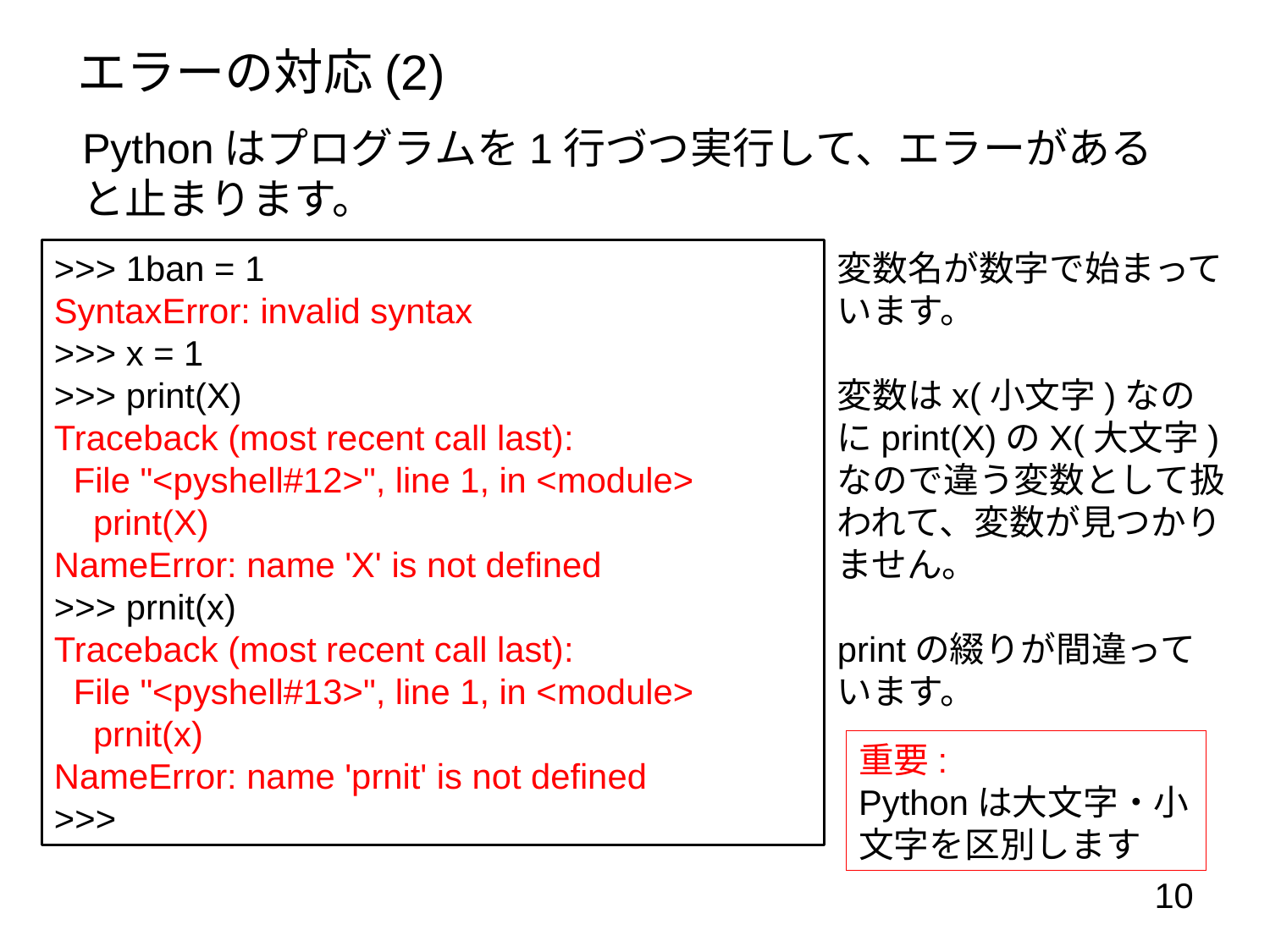

エラーの対応(2)
Pythonはプログラムを1行づつ実行して、エラーがあると止まります。
>>> 1ban = 1
SyntaxError: invalid syntax
>>> x = 1
>>> print(X)
Traceback (most recent call last):
  File "<pyshell#12>", line 1, in <module>
    print(X)
NameError: name 'X' is not defined
>>> prnit(x)
Traceback (most recent call last):
  File "<pyshell#13>", line 1, in <module>
    prnit(x)
NameError: name 'prnit' is not defined
>>>
変数名が数字で始まっています。

変数はx(小文字)なのにprint(X)のX(大文字)なので違う変数として扱われて、変数が見つかりません。

printの綴りが間違っています。
重要:
Pythonは大文字・小文字を区別します
10